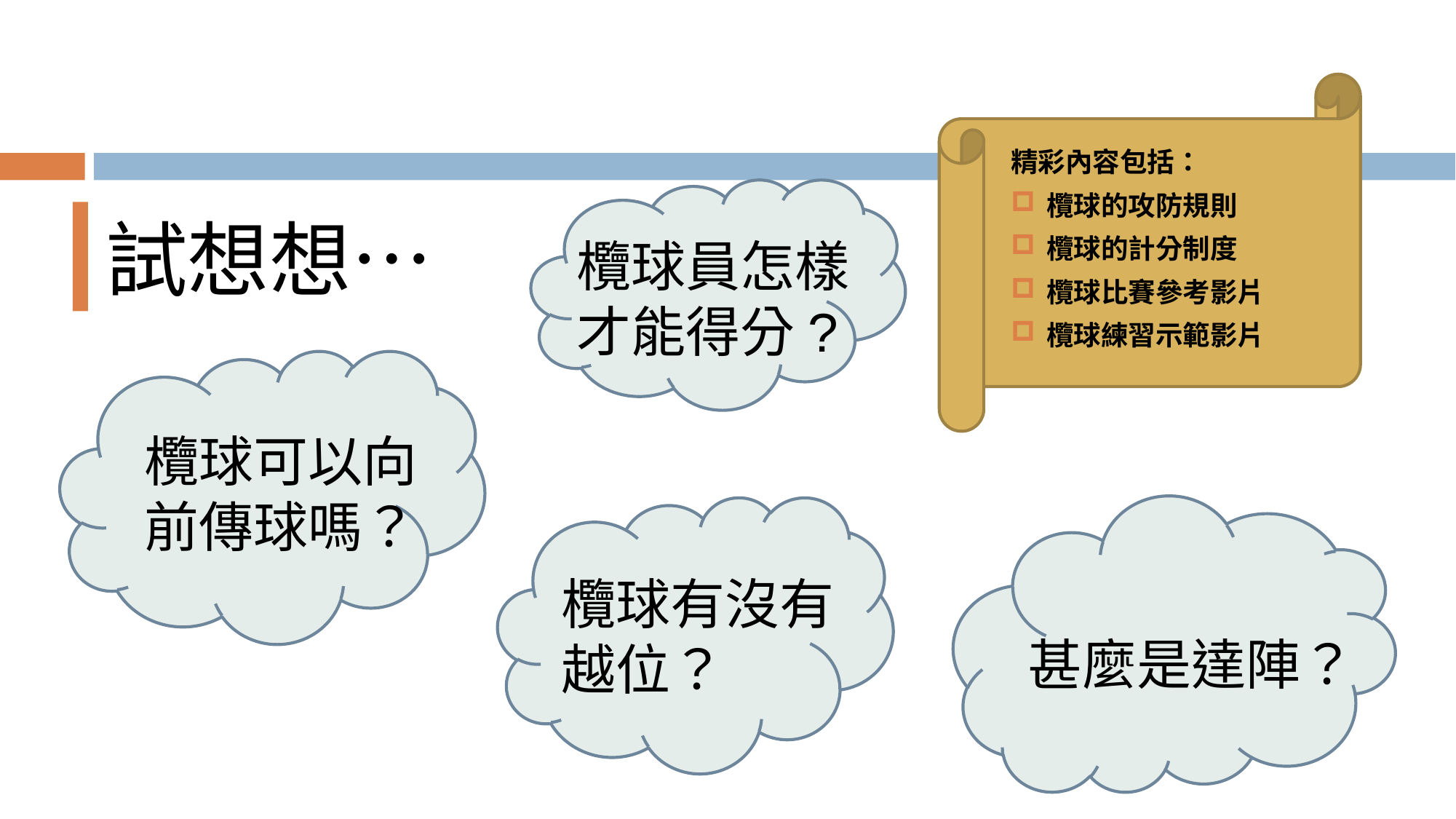

# 試想想…

精彩內容包括：
欖球的攻防規則
欖球的計分制度
欖球比賽參考影片
欖球練習示範影片

欖球員怎樣才能得分?

欖球可以向前傳球嗎？

欖球有沒有越位？

甚麼是達陣？